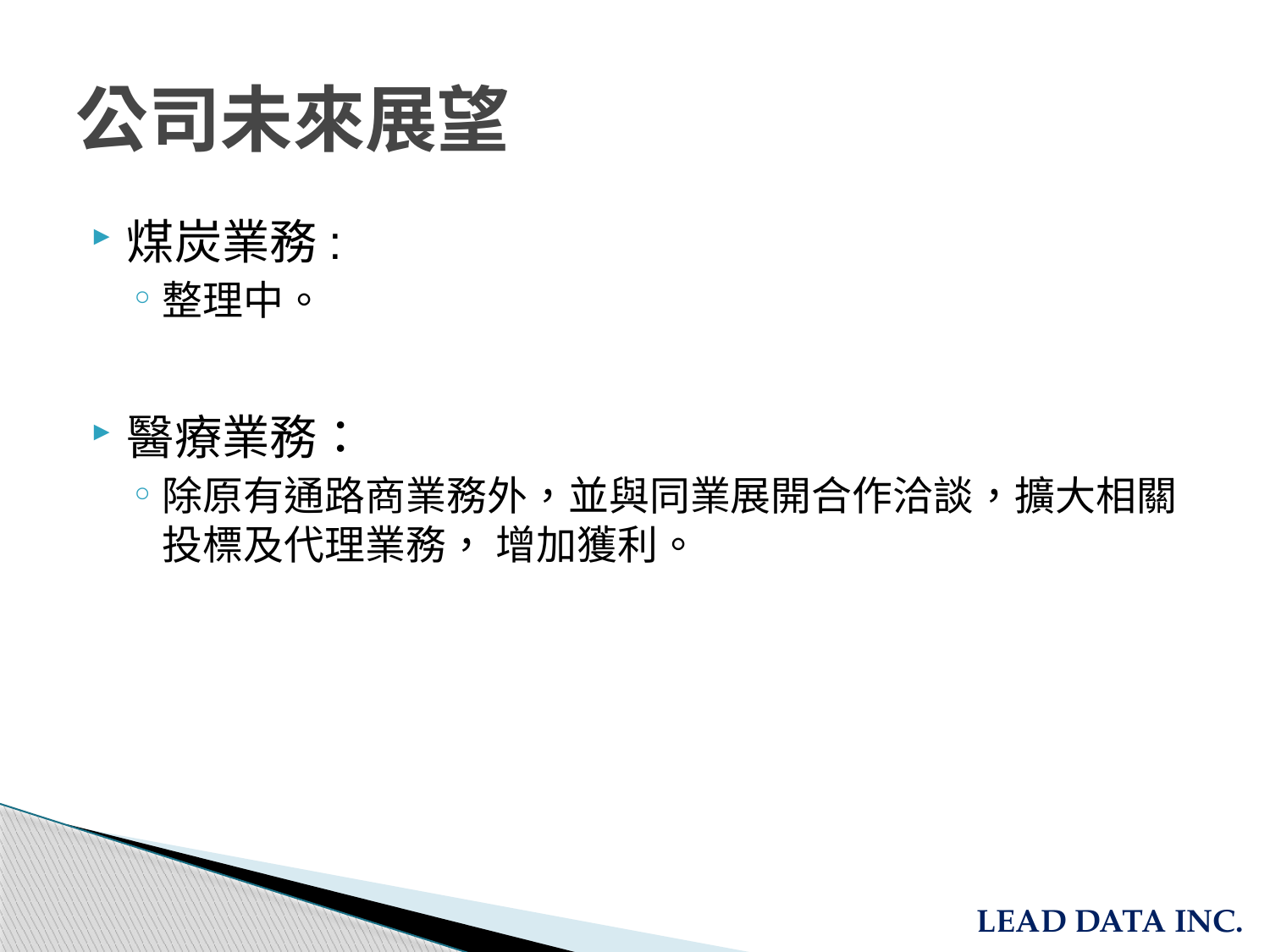

# 公司未來展望
煤炭業務:
整理中。

醫療業務：
除原有通路商業務外，並與同業展開合作洽談，擴大相關投標及代理業務， 增加獲利。

LEAD DATA INC.